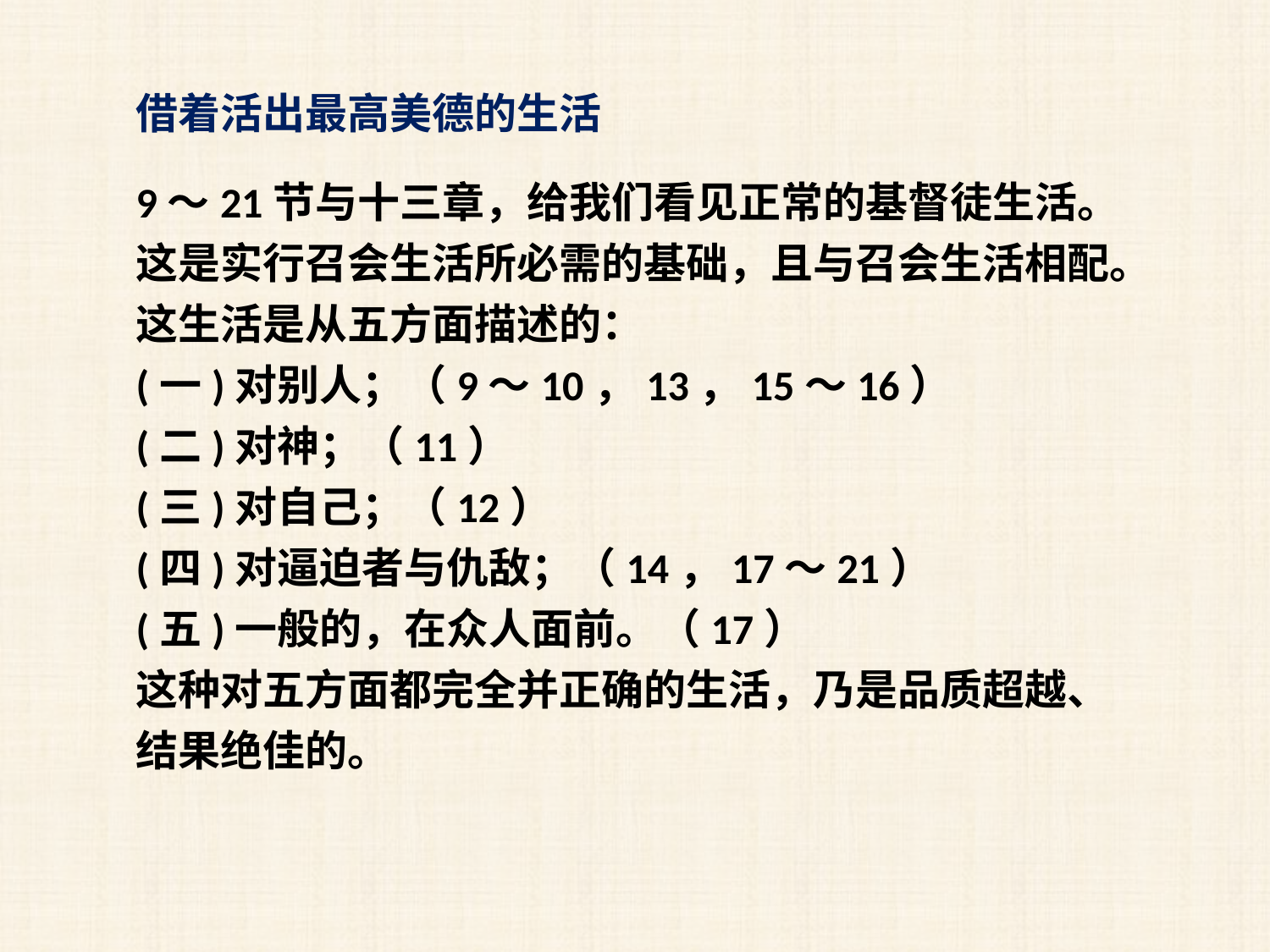

借着活出最高美德的生活
9～21节与十三章，给我们看见正常的基督徒生活。这是实行召会生活所必需的基础，且与召会生活相配。这生活是从五方面描述的：
(一)对别人；（9～10，13，15～16）
(二)对神；（11）
(三)对自己；（12）
(四)对逼迫者与仇敌；（14，17～21）
(五)一般的，在众人面前。（17）
这种对五方面都完全并正确的生活，乃是品质超越、结果绝佳的。